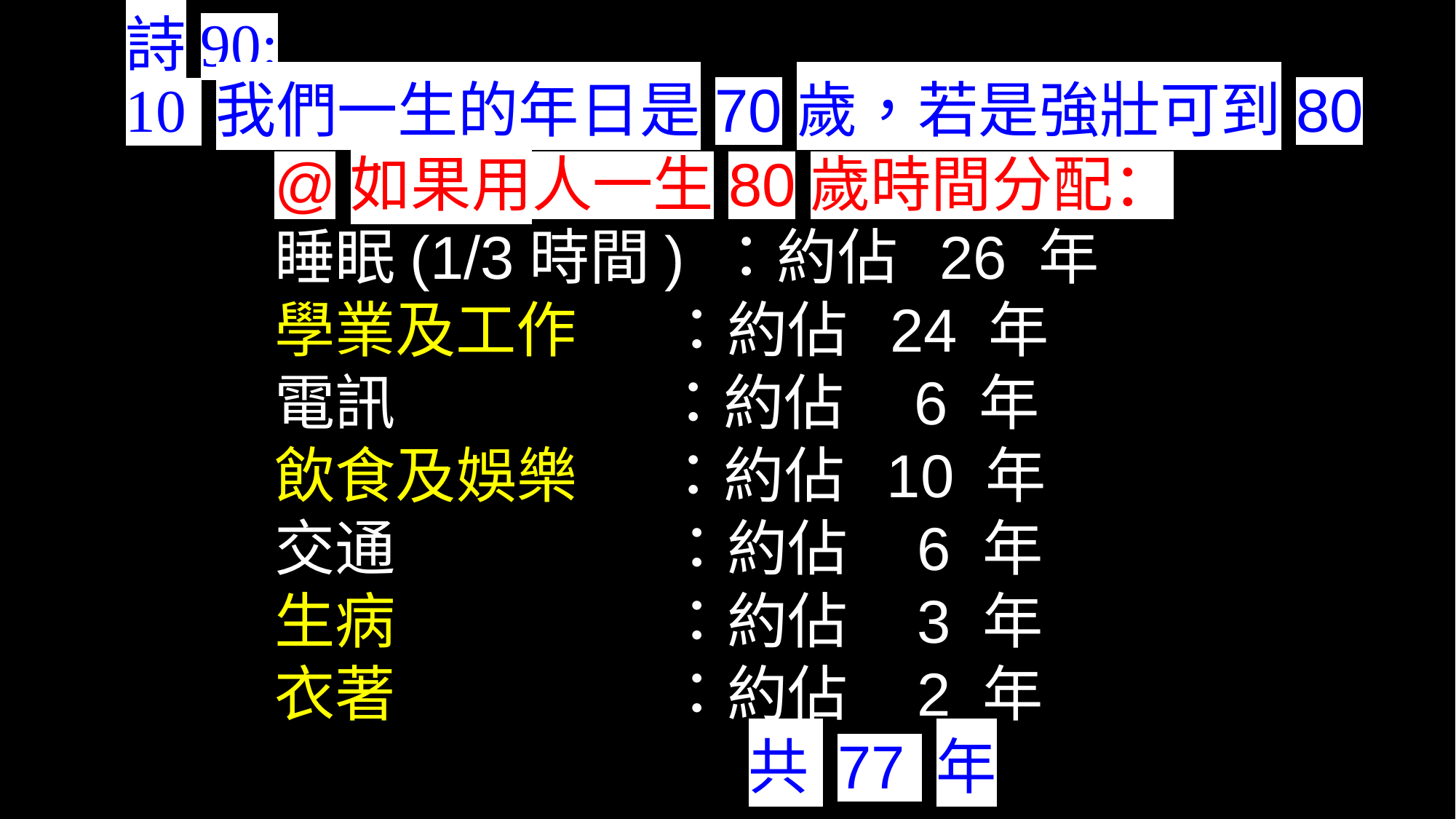

詩90:
10 我們一生的年日是70歲，若是強壯可到80
@如果用人一生80歲時間分配：
睡眠(1/3時間) ：約佔  26 年
學業及工作		 ：約佔  24 年
電訊					 ：約佔    6 年
飲食及娛樂		 ：約佔  10 年
交通					 ：約佔    6 年
生病					 ：約佔    3 年
衣著					 ：約佔    2 年
						     共 77 年